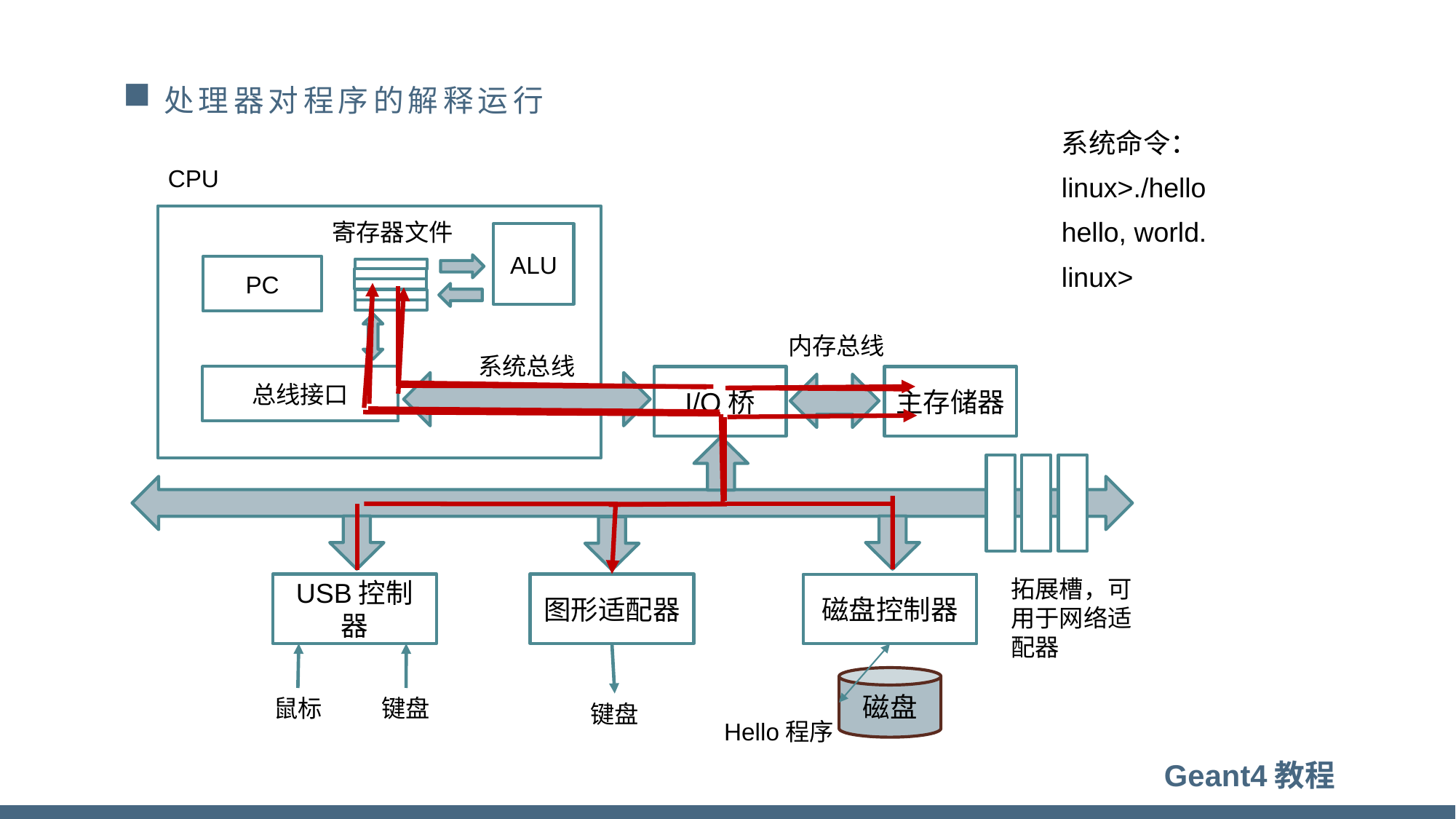

# 处理器对程序的解释运行
系统命令：
linux>./hello
hello, world.
linux>
CPU

寄存器文件
ALU

PC

内存总线

系统总线
总线接口
I/O桥
主存储器

拓展槽，可用于网络适配器
USB控制器
图形适配器
磁盘控制器
磁盘
鼠标
键盘
键盘
Hello程序